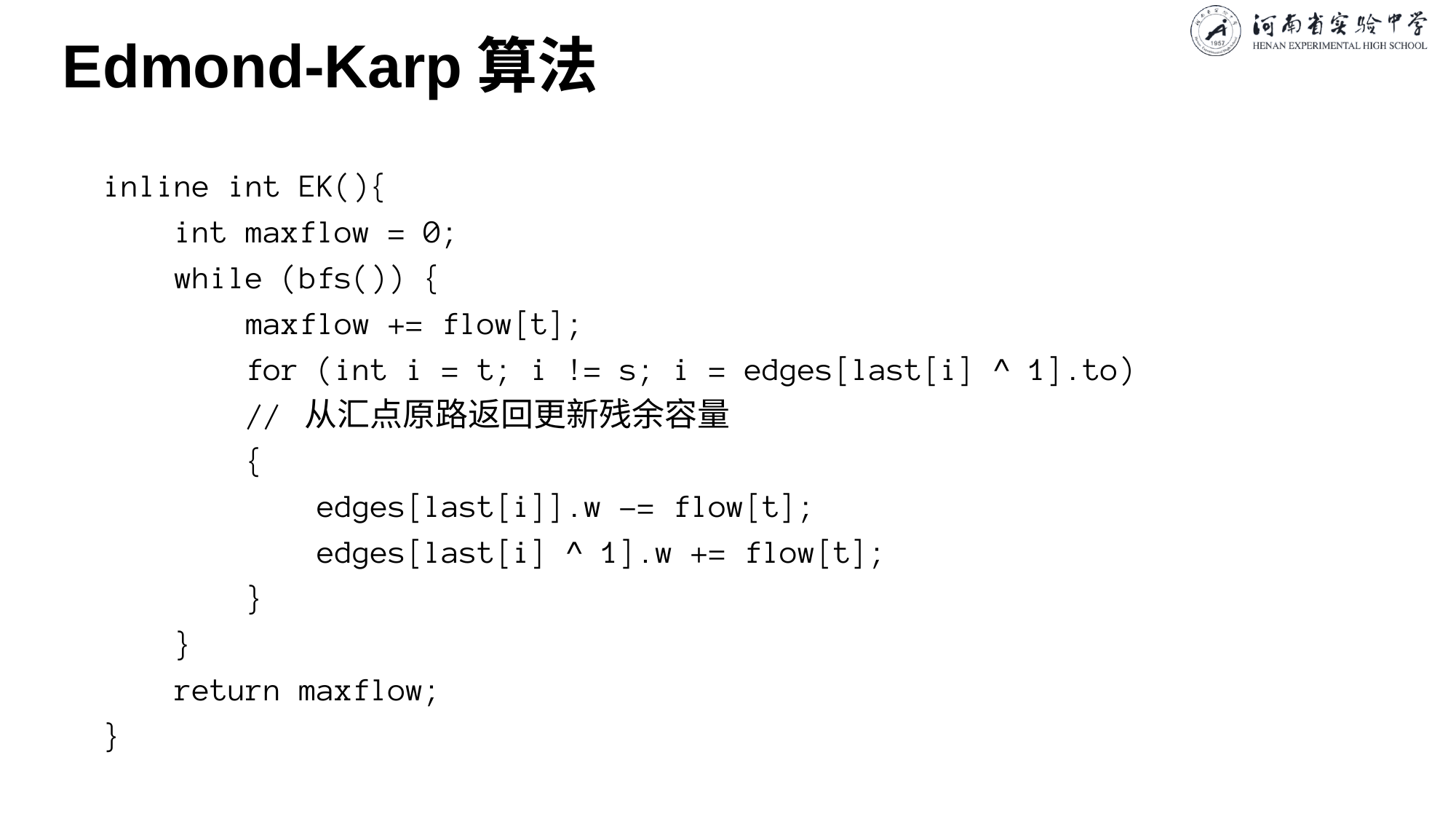

# Edmond-Karp算法
inline int EK(){
    int maxflow = 0;
    while (bfs()) {
        maxflow += flow[t];
        for (int i = t; i != s; i = edges[last[i] ^ 1].to)
        // 从汇点原路返回更新残余容量
        {
            edges[last[i]].w -= flow[t];
            edges[last[i] ^ 1].w += flow[t];
        }
    }
    return maxflow;
}